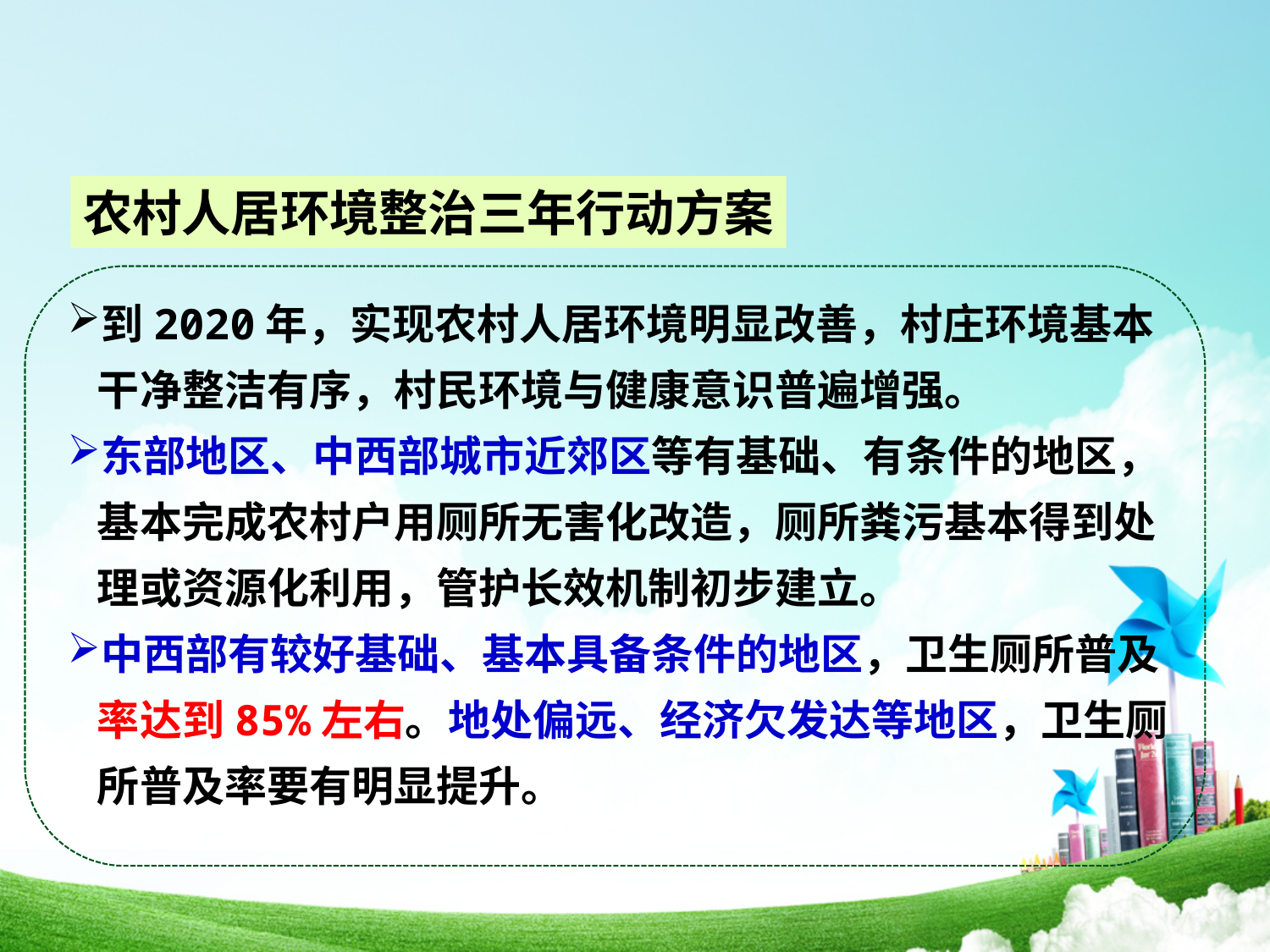

农村人居环境整治三年行动方案

到2020年，实现农村人居环境明显改善，村庄环境基本干净整洁有序，村民环境与健康意识普遍增强。
东部地区、中西部城市近郊区等有基础、有条件的地区，基本完成农村户用厕所无害化改造，厕所粪污基本得到处理或资源化利用，管护长效机制初步建立。
中西部有较好基础、基本具备条件的地区，卫生厕所普及率达到85%左右。地处偏远、经济欠发达等地区，卫生厕所普及率要有明显提升。